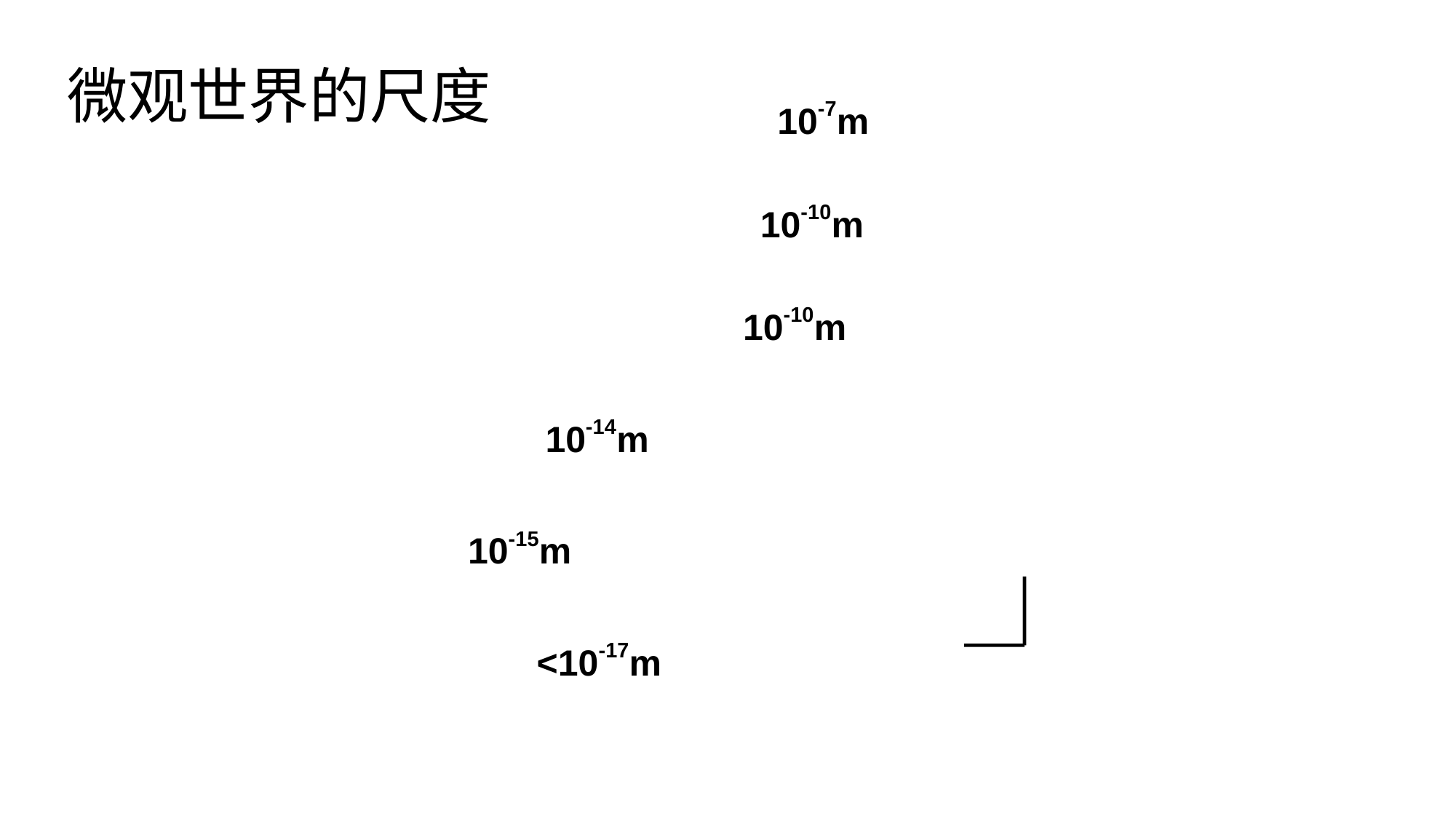

微观世界的尺度
病毒
分子
原子
原子核
中子
夸克
?
质子
核外电子
?

10-7m
10-10m
10-10m
10-14m
10-15m
<10-17m